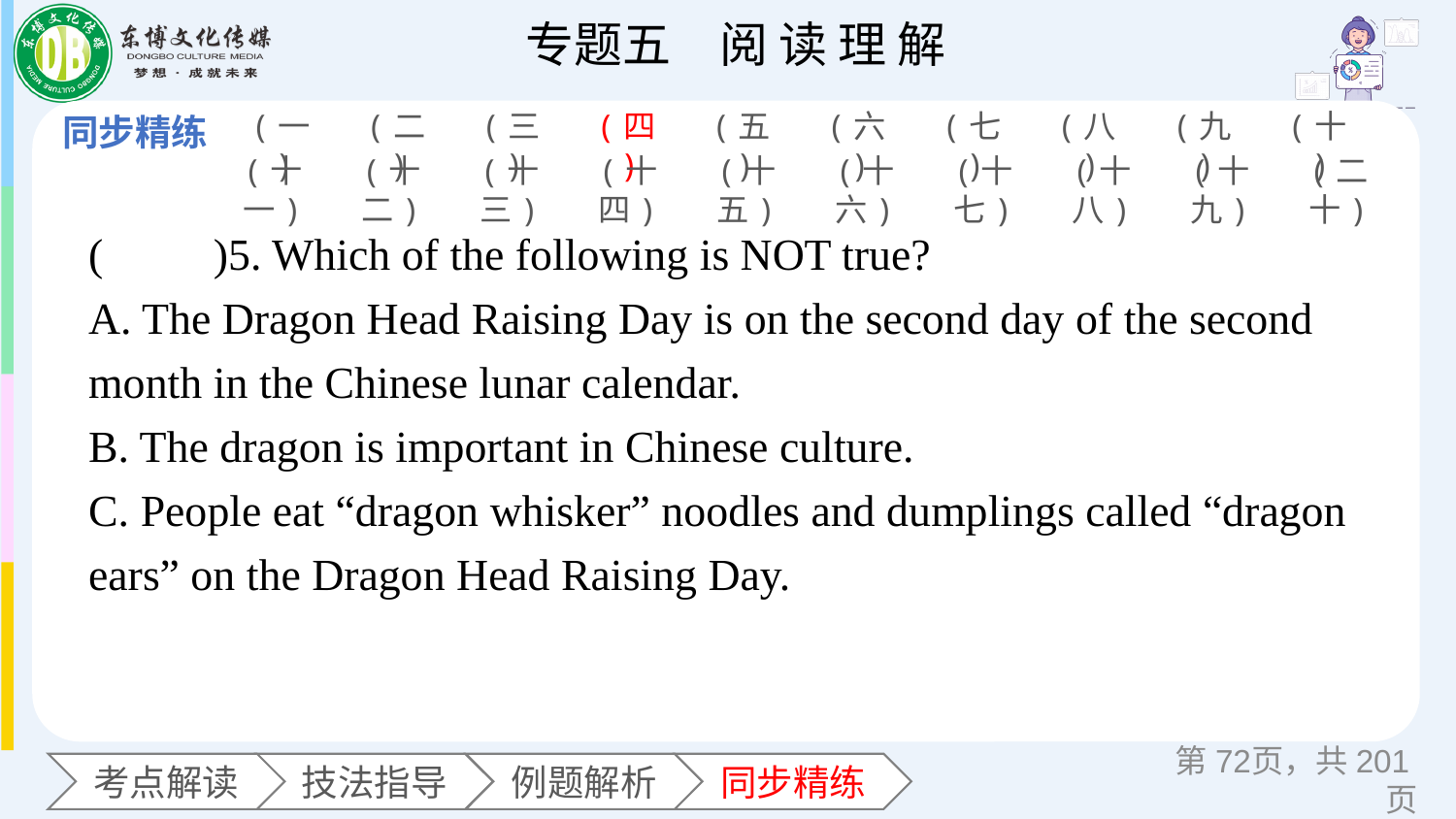

(一)
(二)
(三)
(四)
(五)
(六)
(七)
(八)
(九)
(十)
(十一)
(十二)
(十三)
(十四)
(十五)
(十六)
(十七)
(十八)
(十九)
(二十)
(　　)5. Which of the following is NOT true?
A. The Dragon Head Raising Day is on the second day of the second month in the Chinese lunar calendar.
B. The dragon is important in Chinese culture.
C. People eat “dragon whisker” noodles and dumplings called “dragon ears” on the Dragon Head Raising Day.
第72页，共201页